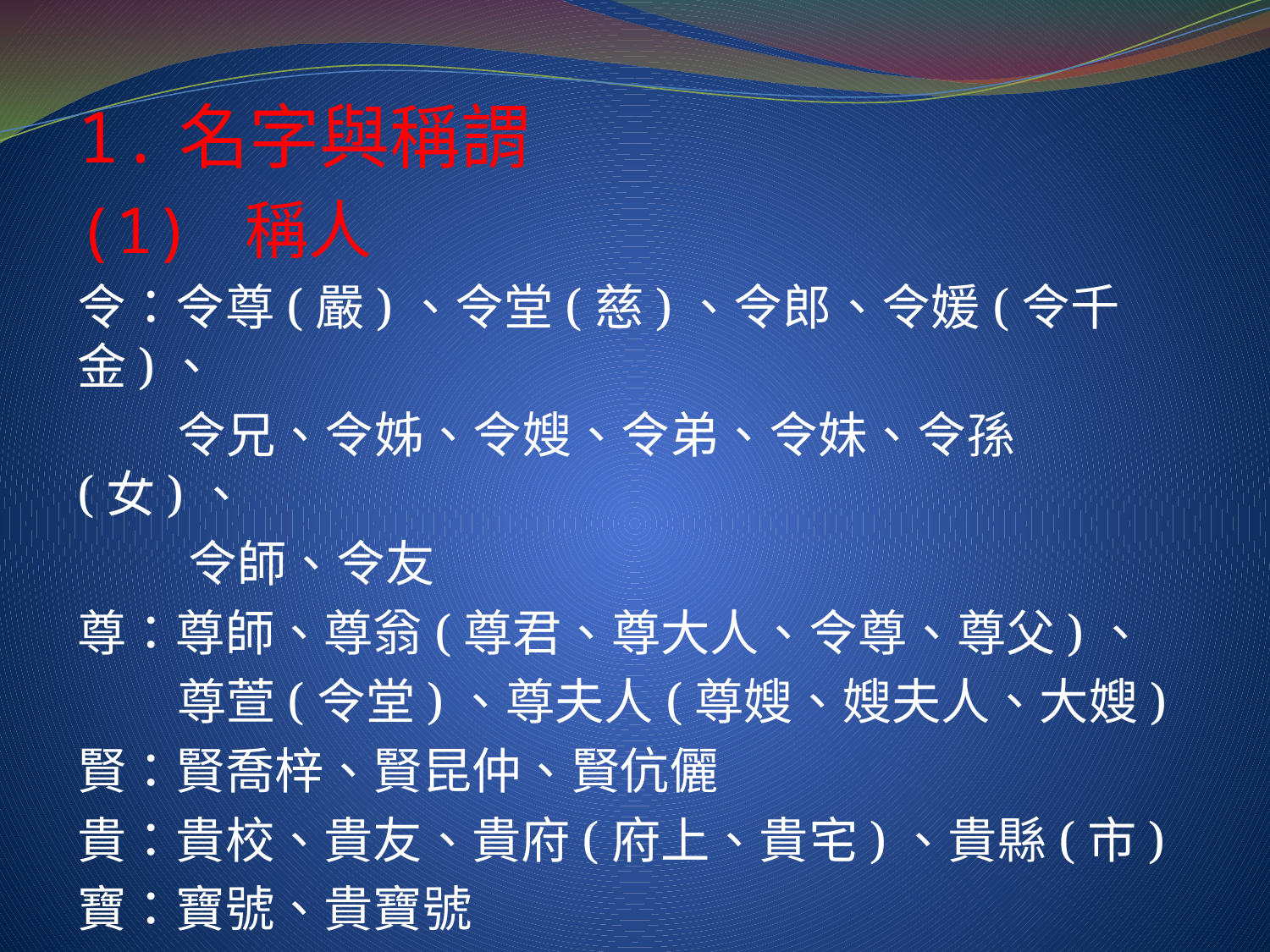

1.名字與稱謂
(1) 稱人
令：令尊(嚴)、令堂(慈)、令郎、令媛(令千金)、
        令兄、令姊、令嫂、令弟、令妹、令孫(女)、
         令師、令友
尊：尊師、尊翁(尊君、尊大人、令尊、尊父)、
        尊萱(令堂)、尊夫人(尊嫂、嫂夫人、大嫂)
賢：賢喬梓、賢昆仲、賢伉儷
貴：貴校、貴友、貴府(府上、貴宅)、貴縣(市)
寶：寶號、貴寶號